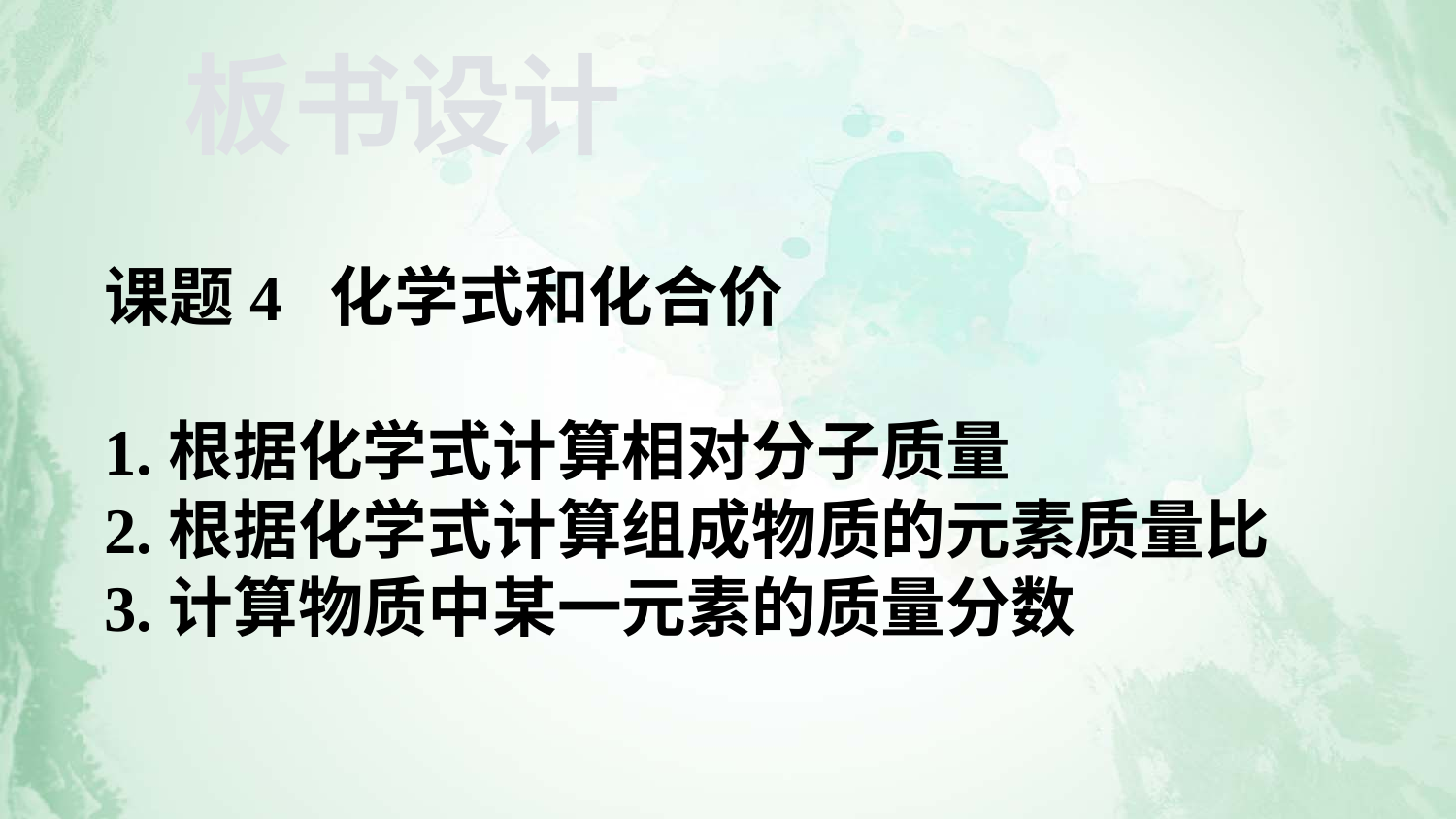

板书设计

课题4  化学式和化合价

1.根据化学式计算相对分子质量
2.根据化学式计算组成物质的元素质量比
3.计算物质中某一元素的质量分数